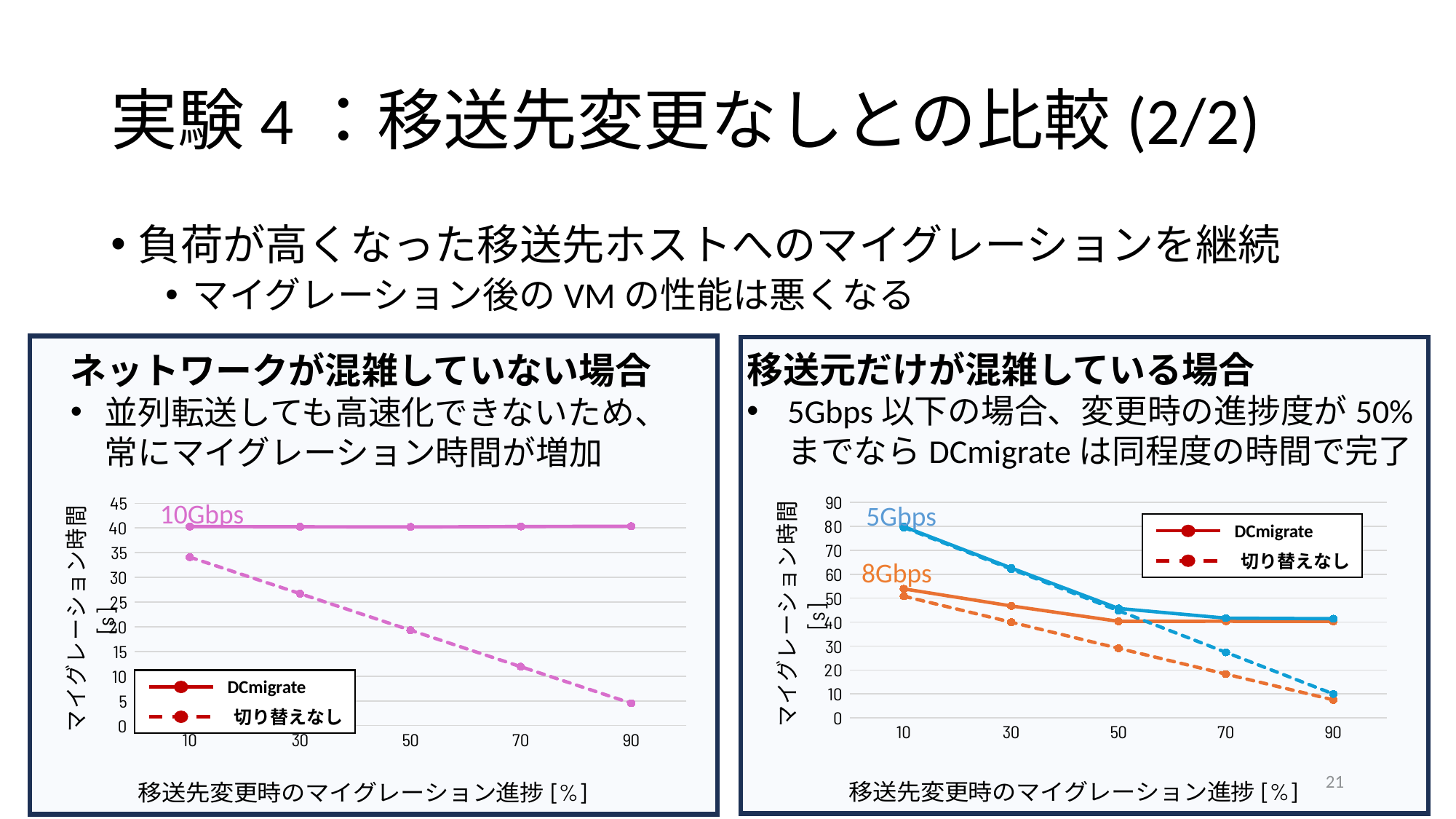

# 実験4：移送先変更なしとの比較(2/2)
負荷が高くなった移送先ホストへのマイグレーションを継続
マイグレーション後のVMの性能は悪くなる

移送元だけが混雑している場合
5Gbps以下の場合、変更時の進捗度が50%までならDCmigrateは同程度の時間で完了

### Chart

| Category |  |  |  |  |
|---|---|---|---|---|
| 10 | 53.885799999999996 | 50.811800000000005 | 79.89500000000001 | 79.54300000000002 |
| 30 | 46.7592 | 39.9674 | 62.622 | 62.15606666666666 |
| 50 | 40.3242 | 29.0514 | 45.699 | 44.77106666666666 |
| 70 | 40.3458 | 18.276000000000003 | 41.6498 | 27.371333333333336 |
| 90 | 40.302 | 7.506600000000001 | 41.422999999999995 | 9.985333333333333 |
5Gbps

DCmigrate

切り替えなし

8Gbps
ネットワークが混雑していない場合
並列転送しても高速化できないため、
常にマイグレーション時間が増加

### Chart

| Category |  |  |
|---|---|---|
| 10 | 40.2896 | 34.0978 |
| 30 | 40.2488 | 26.70566666666667 |
| 50 | 40.2118 | 19.312266666666666 |
| 70 | 40.303200000000004 | 11.921933333333332 |
| 90 | 40.3522 | 4.533 |
10Gbps

DCmigrate

切り替えなし

21